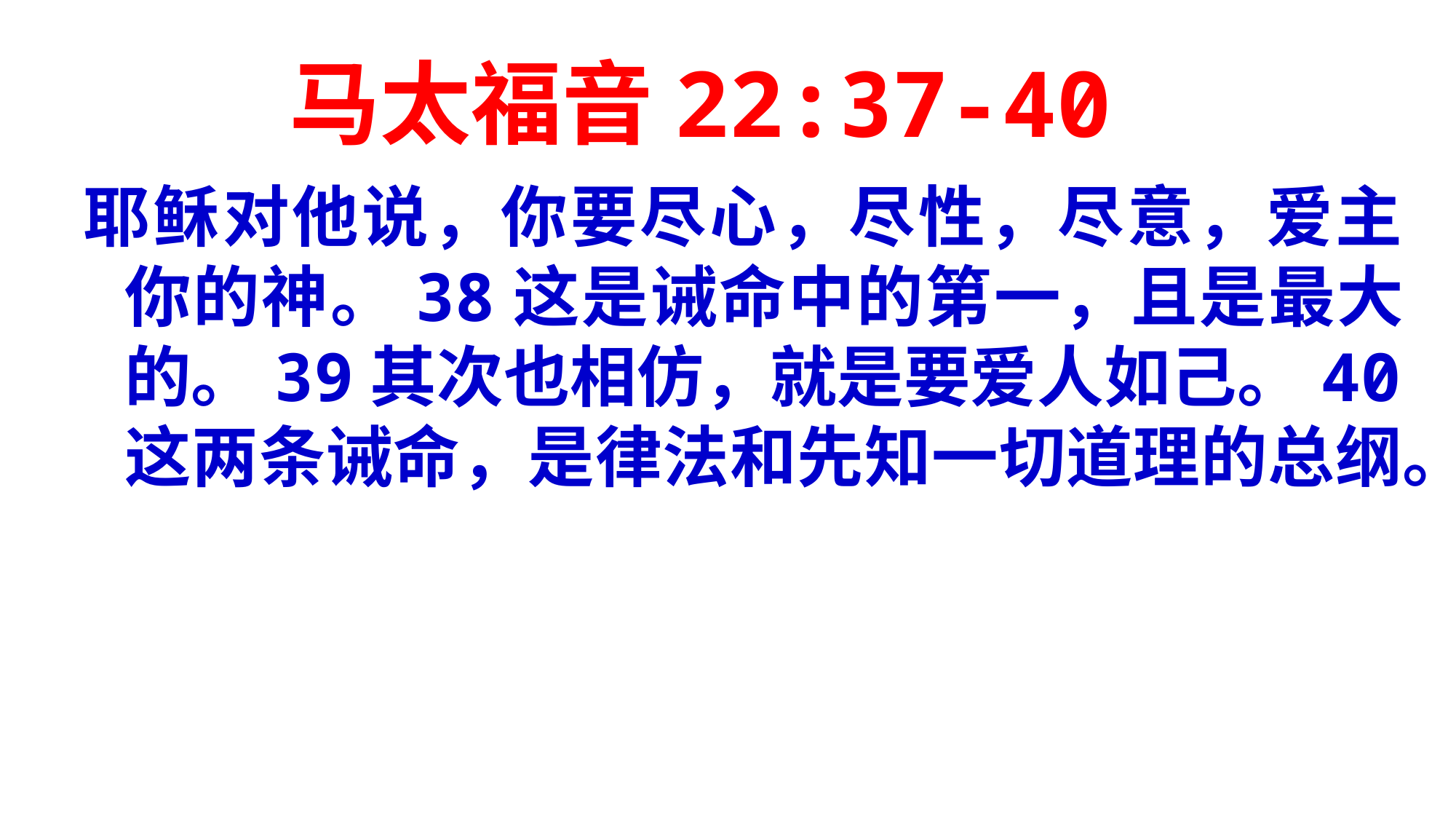

# 马太福音22:37-40
耶稣对他说，你要尽心，尽性，尽意，爱主你的神。38这是诫命中的第一，且是最大的。39其次也相仿，就是要爱人如己。40这两条诫命，是律法和先知一切道理的总纲。